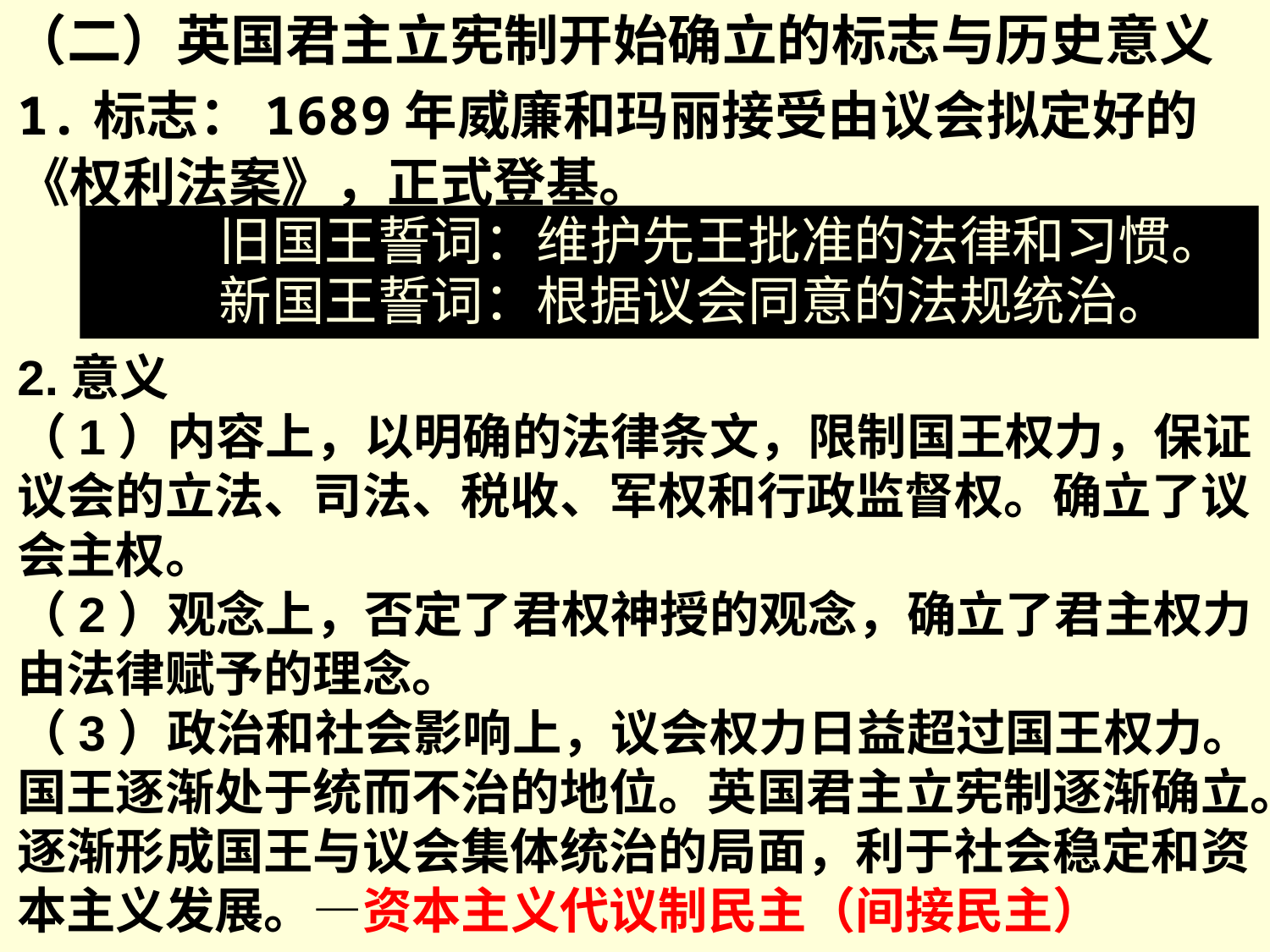

（二）英国君主立宪制开始确立的标志与历史意义

1.标志：1689年威廉和玛丽接受由议会拟定好的《权利法案》，正式登基。
	旧国王誓词：维护先王批准的法律和习惯。
	新国王誓词：根据议会同意的法规统治。

2.意义
（1）内容上，以明确的法律条文，限制国王权力，保证议会的立法、司法、税收、军权和行政监督权。确立了议会主权。
（2）观念上，否定了君权神授的观念，确立了君主权力由法律赋予的理念。
（3）政治和社会影响上，议会权力日益超过国王权力。国王逐渐处于统而不治的地位。英国君主立宪制逐渐确立。逐渐形成国王与议会集体统治的局面，利于社会稳定和资本主义发展。—资本主义代议制民主（间接民主）